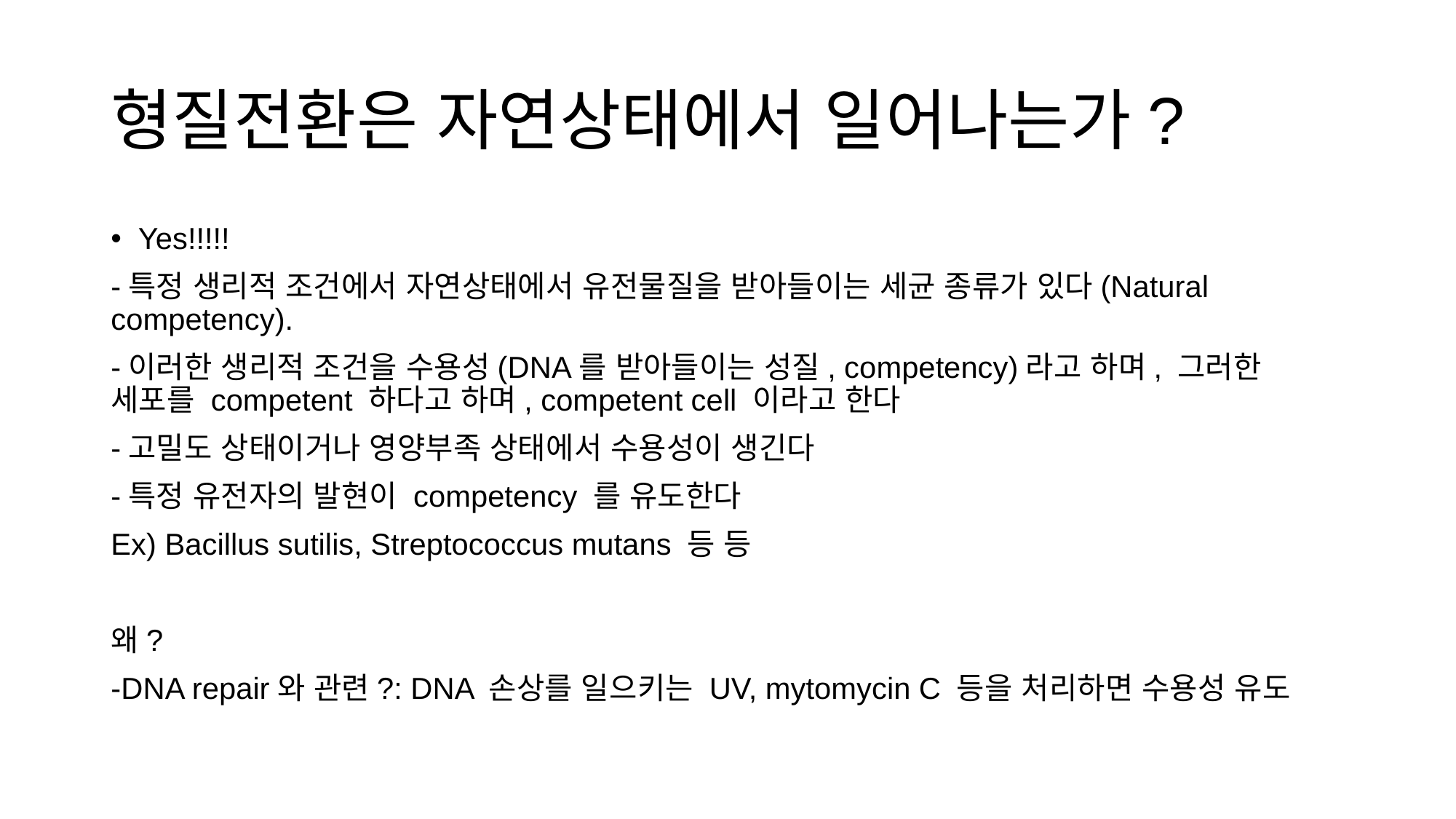

# 형질전환은 자연상태에서 일어나는가?
Yes!!!!!
-특정 생리적 조건에서 자연상태에서 유전물질을 받아들이는 세균 종류가 있다(Natural competency).
-이러한 생리적 조건을 수용성(DNA를 받아들이는 성질, competency)라고 하며, 그러한 세포를 competent 하다고 하며, competent cell 이라고 한다
-고밀도 상태이거나 영양부족 상태에서 수용성이 생긴다
-특정 유전자의 발현이 competency 를 유도한다
Ex) Bacillus sutilis, Streptococcus mutans 등 등

왜?
-DNA repair와 관련?: DNA 손상를 일으키는 UV, mytomycin C 등을 처리하면 수용성 유도